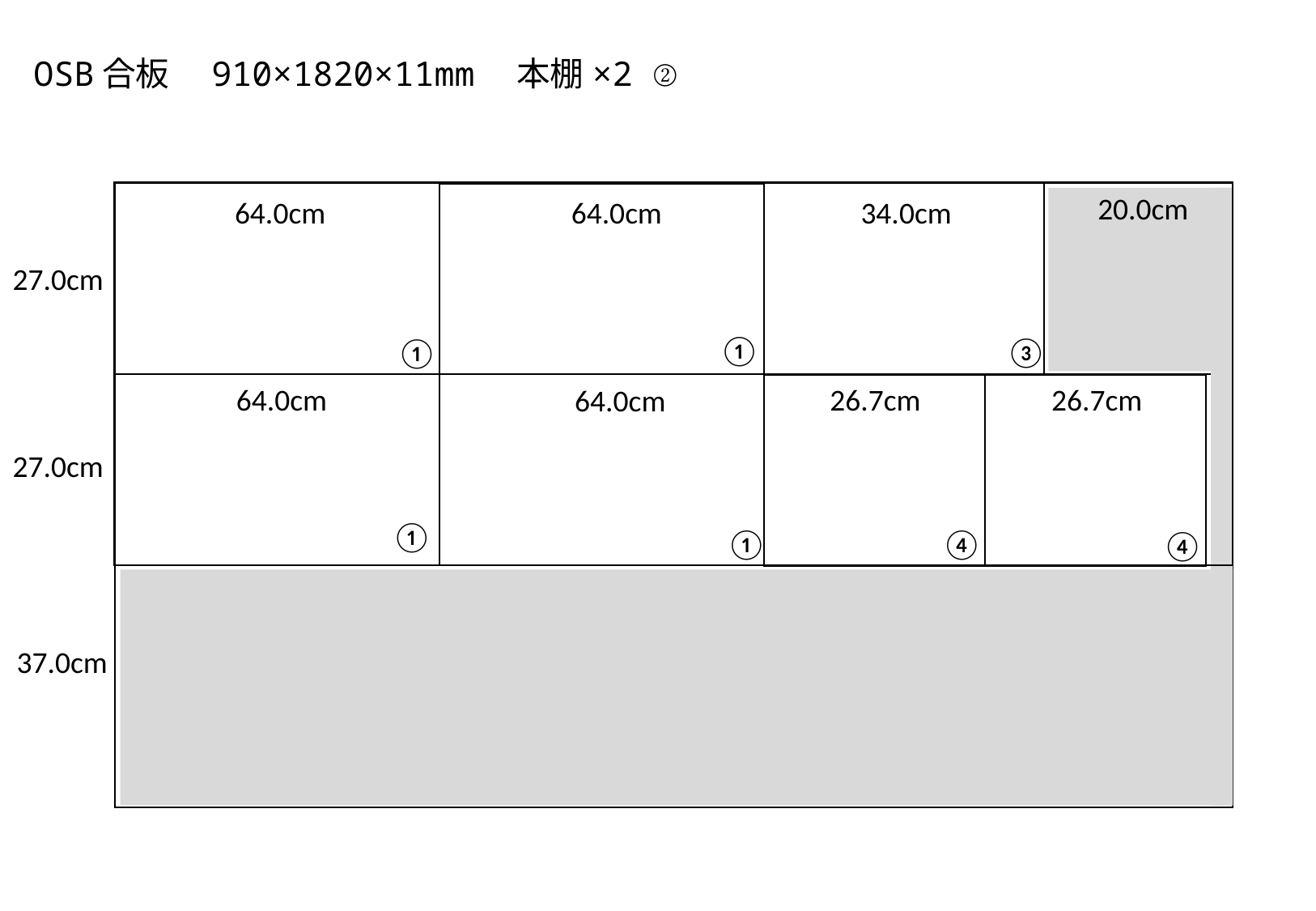

OSB合板　910×1820×11mm　本棚×2 ②

20.0cm
64.0cm
64.0cm
34.0cm

27.0cm
①
③
①
64.0cm
26.7cm
26.7cm

64.0cm

27.0cm
①
①
④
④

37.0cm